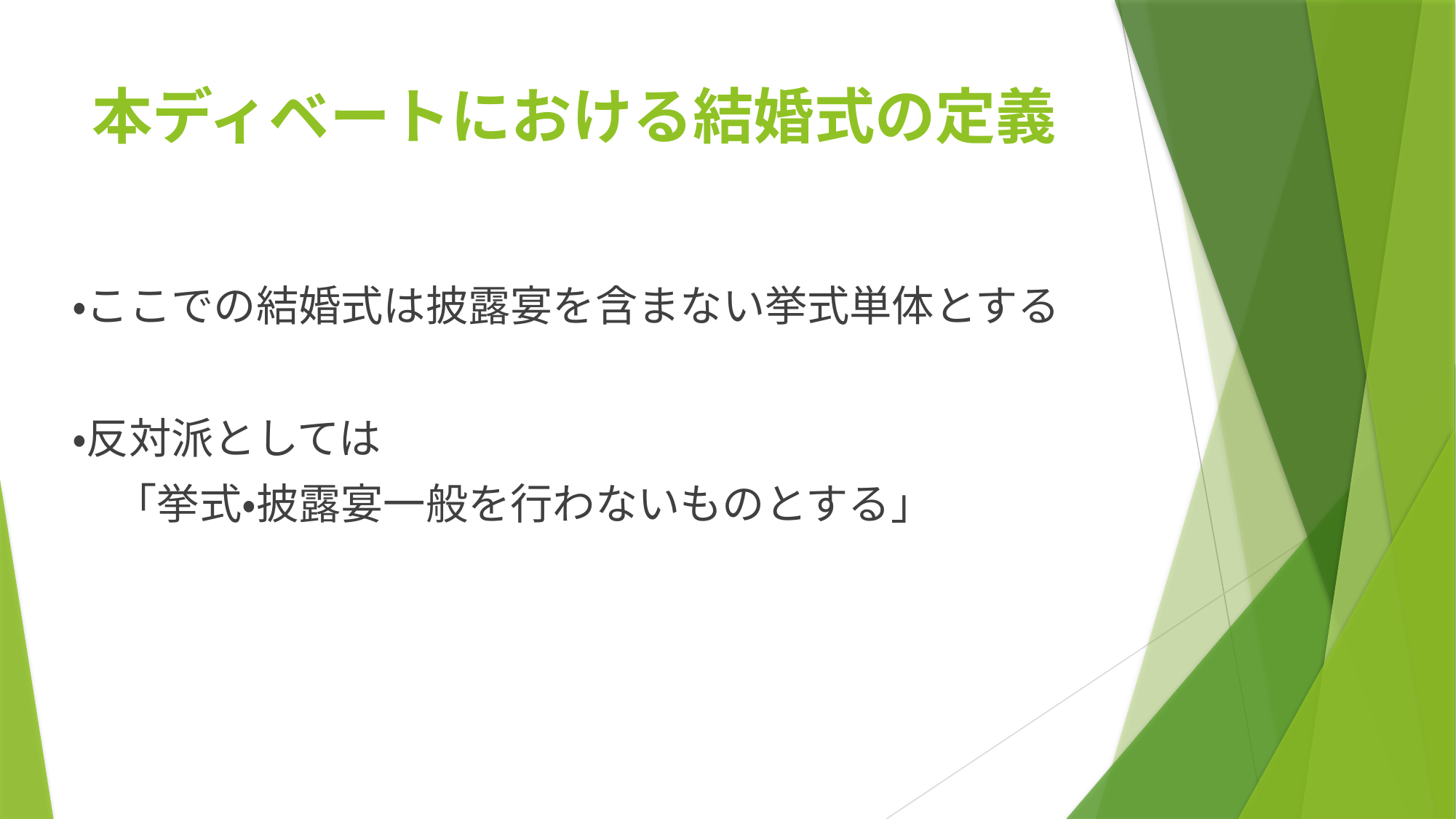

# 本ディベートにおける結婚式の定義
・ここでの結婚式は披露宴を含まない挙式単体とする

・反対派としては
　「挙式・披露宴一般を行わないものとする」